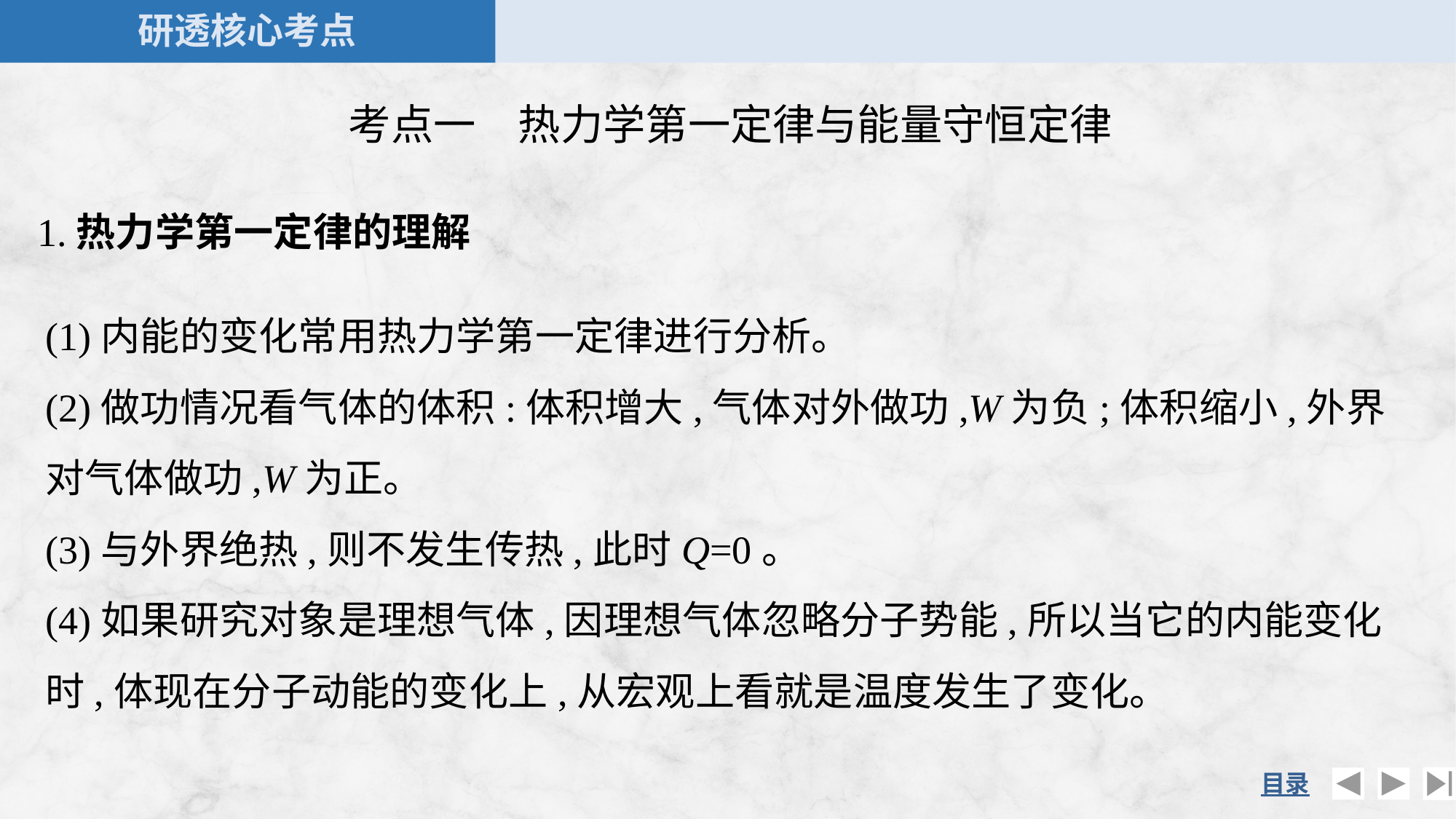

考点一　热力学第一定律与能量守恒定律
 1.热力学第一定律的理解
(1)内能的变化常用热力学第一定律进行分析。
(2)做功情况看气体的体积:体积增大,气体对外做功,W为负;体积缩小,外界对气体做功,W为正。
(3)与外界绝热,则不发生传热,此时Q=0。
(4)如果研究对象是理想气体,因理想气体忽略分子势能,所以当它的内能变化时,体现在分子动能的变化上,从宏观上看就是温度发生了变化。